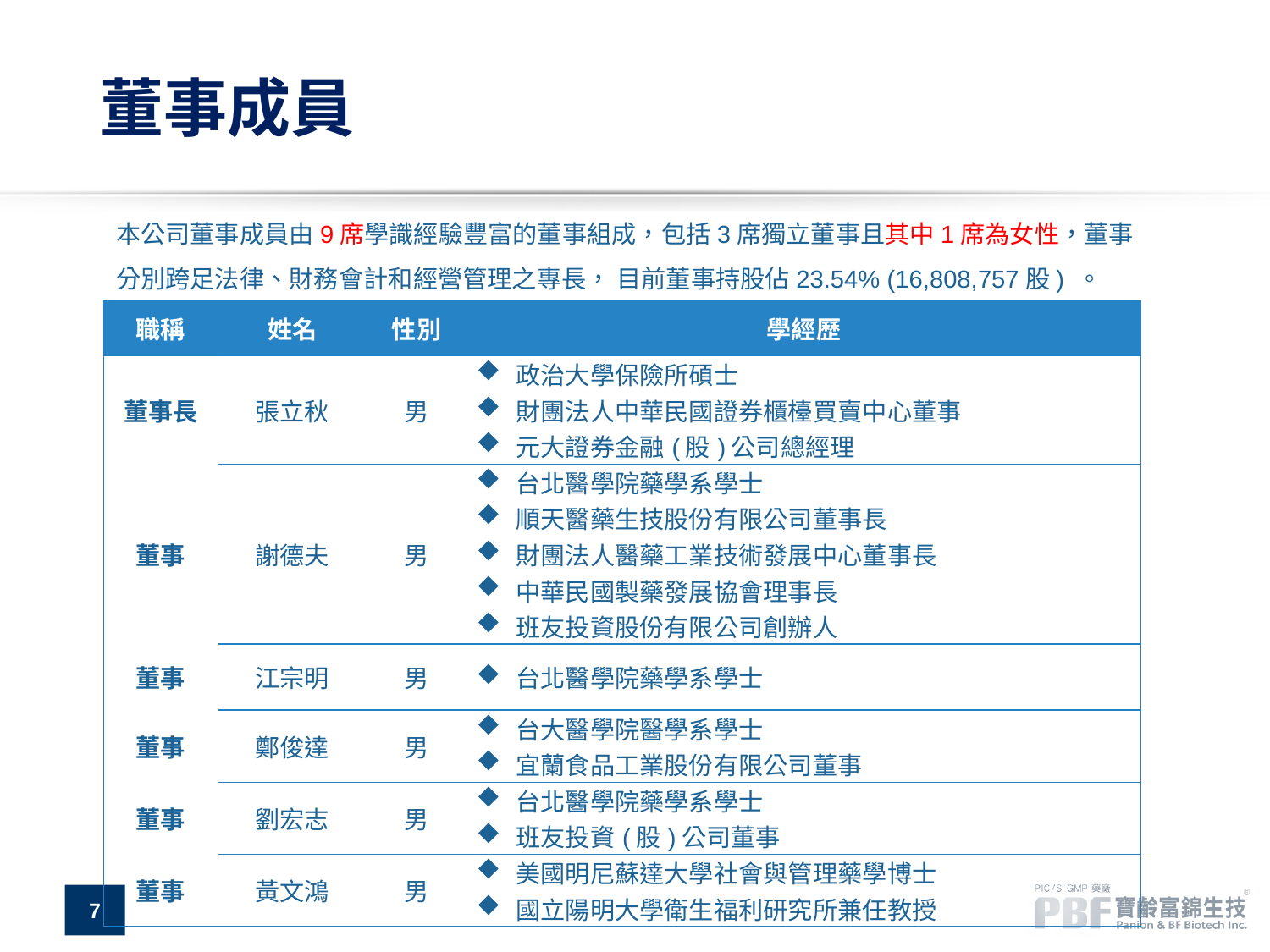

# 董事成員
本公司董事成員由9席學識經驗豐富的董事組成，包括3席獨立董事且其中1席為女性，董事分別跨足法律、財務會計和經營管理之專長， 目前董事持股佔23.54% (16,808,757股) 。
| 職稱 | 姓名 | 性別 | 學經歷 |
| --- | --- | --- | --- |
| 董事長 | 張立秋 | 男 | 政治大學保險所碩士 財團法人中華民國證券櫃檯買賣中心董事 元大證券金融(股)公司總經理 |
| 董事 | 謝德夫 | 男 | 台北醫學院藥學系學士 順天醫藥生技股份有限公司董事長 財團法人醫藥工業技術發展中心董事長 中華民國製藥發展協會理事長 班友投資股份有限公司創辦人 |
| 董事 | 江宗明 | 男 | 台北醫學院藥學系學士 |
| 董事 | 鄭俊達 | 男 | 台大醫學院醫學系學士 宜蘭食品工業股份有限公司董事 |
| 董事 | 劉宏志 | 男 | 台北醫學院藥學系學士 班友投資(股)公司董事 |
| 董事 | 黃文鴻 | 男 | 美國明尼蘇達大學社會與管理藥學博士 國立陽明大學衛生福利研究所兼任教授 |
7